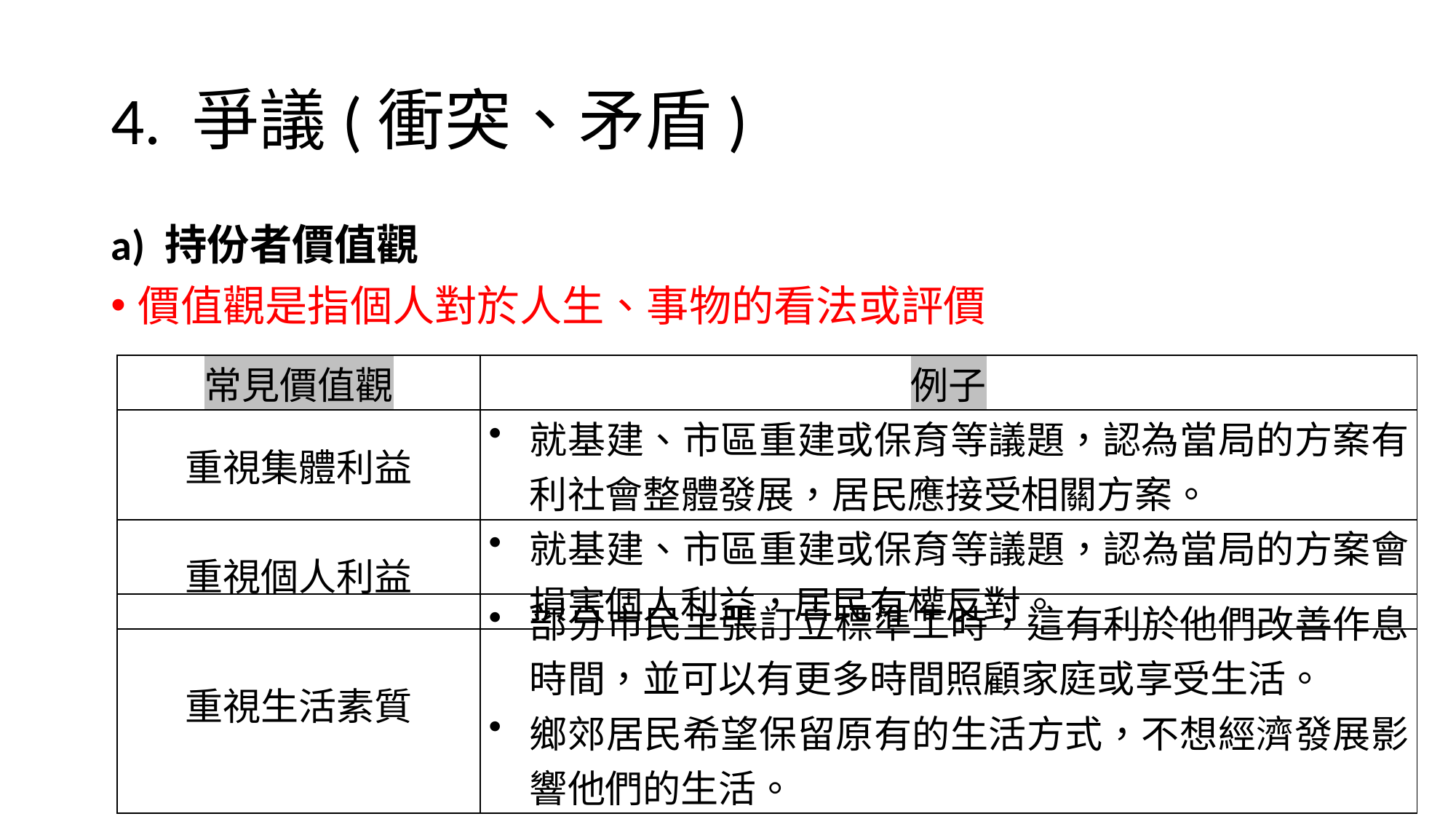

# 4. 爭議(衝突、矛盾)
a) 持份者價值觀
價值觀是指個人對於人生、事物的看法或評價
| 常見價值觀 | 例子 |
| --- | --- |
| 重視集體利益 | 就基建、市區重建或保育等議題，認為當局的方案有利社會整體發展，居民應接受相關方案。 |
| 重視個人利益 | 就基建、市區重建或保育等議題，認為當局的方案會損害個人利益，居民有權反對。 |
| 重視生活素質 | 部分市民主張訂立標準工時，這有利於他們改善作息時間，並可以有更多時間照顧家庭或享受生活。 鄉郊居民希望保留原有的生活方式，不想經濟發展影響他們的生活。 |
| --- | --- |